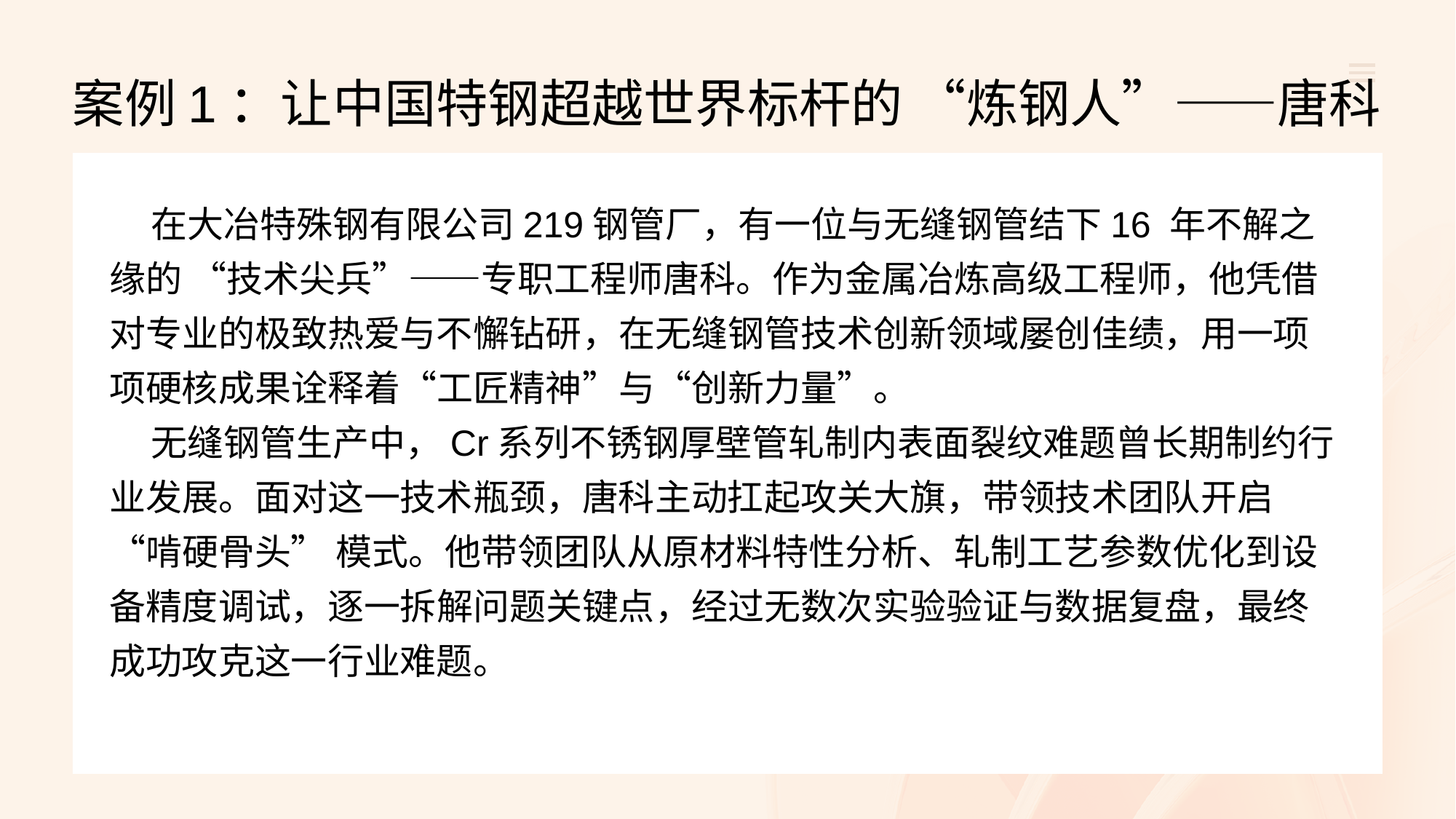

案例1：让中国特钢超越世界标杆的 “炼钢人”——唐科

    在大冶特殊钢有限公司219钢管厂，有一位与无缝钢管结下16 年不解之缘的 “技术尖兵”——专职工程师唐科。作为金属冶炼高级工程师，他凭借对专业的极致热爱与不懈钻研，在无缝钢管技术创新领域屡创佳绩，用一项项硬核成果诠释着“工匠精神”与“创新力量”。​
    无缝钢管生产中，Cr系列不锈钢厚壁管轧制内表面裂纹难题曾长期制约行业发展。面对这一技术瓶颈，唐科主动扛起攻关大旗，带领技术团队开启 “啃硬骨头” 模式。他带领团队从原材料特性分析、轧制工艺参数优化到设备精度调试，逐一拆解问题关键点，经过无数次实验验证与数据复盘，最终成功攻克这一行业难题。